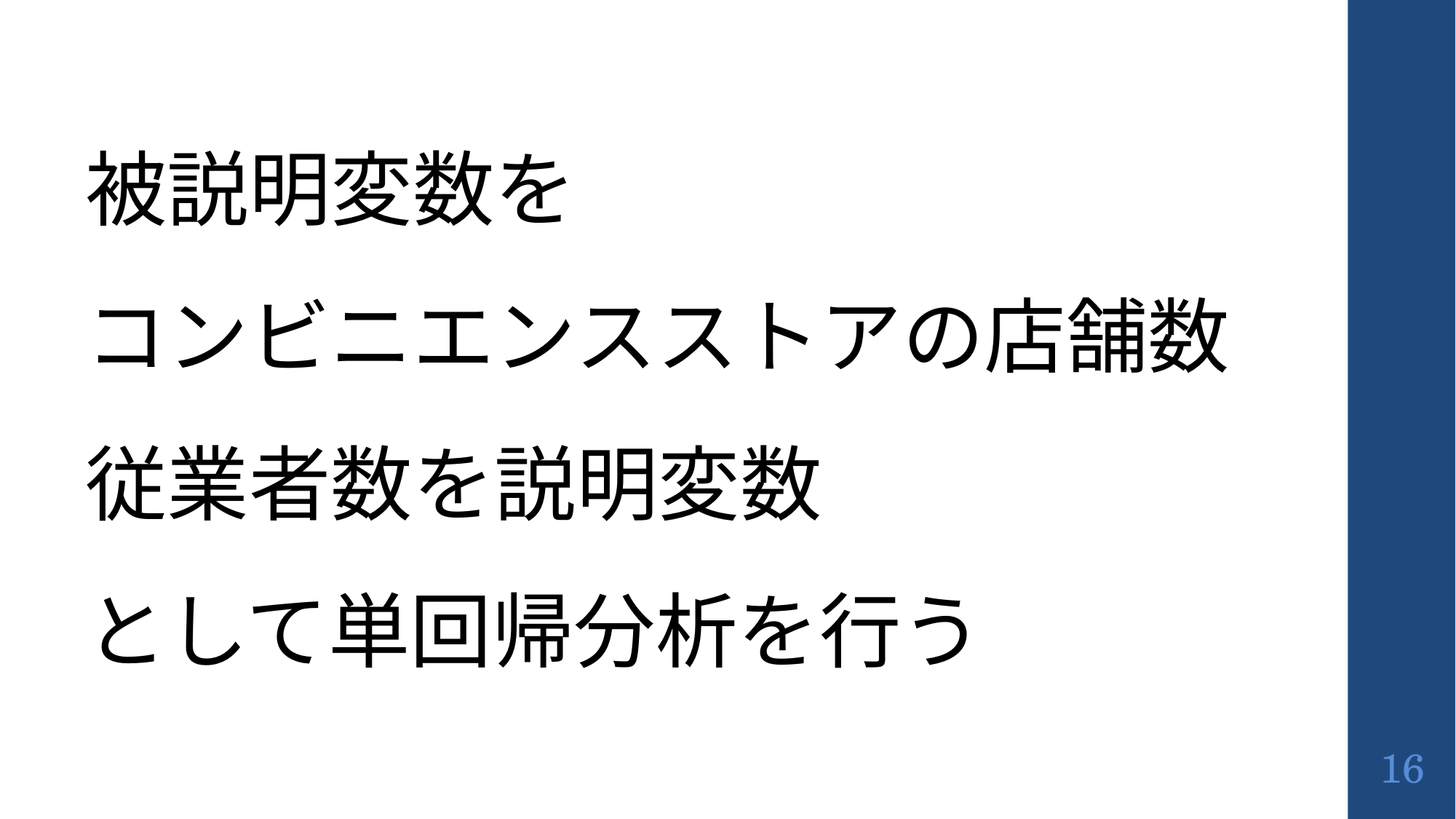

被説明変数を
コンビニエンスストアの店舗数
従業者数を説明変数
として単回帰分析を行う
16